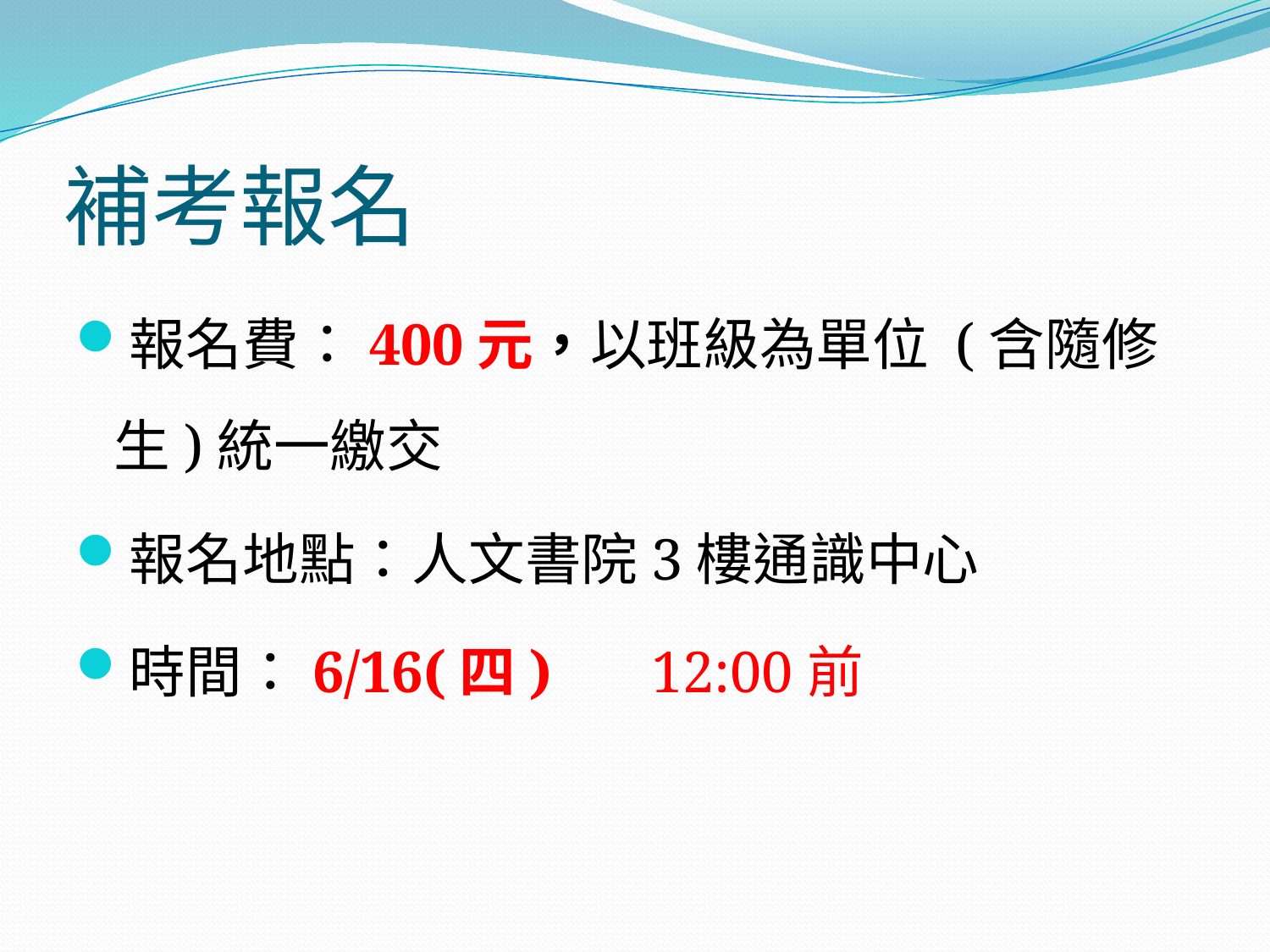

# 補考報名
報名費：400元，以班級為單位 (含隨修生)統一繳交
報名地點：人文書院3樓通識中心
時間：6/16(四)	  12:00前